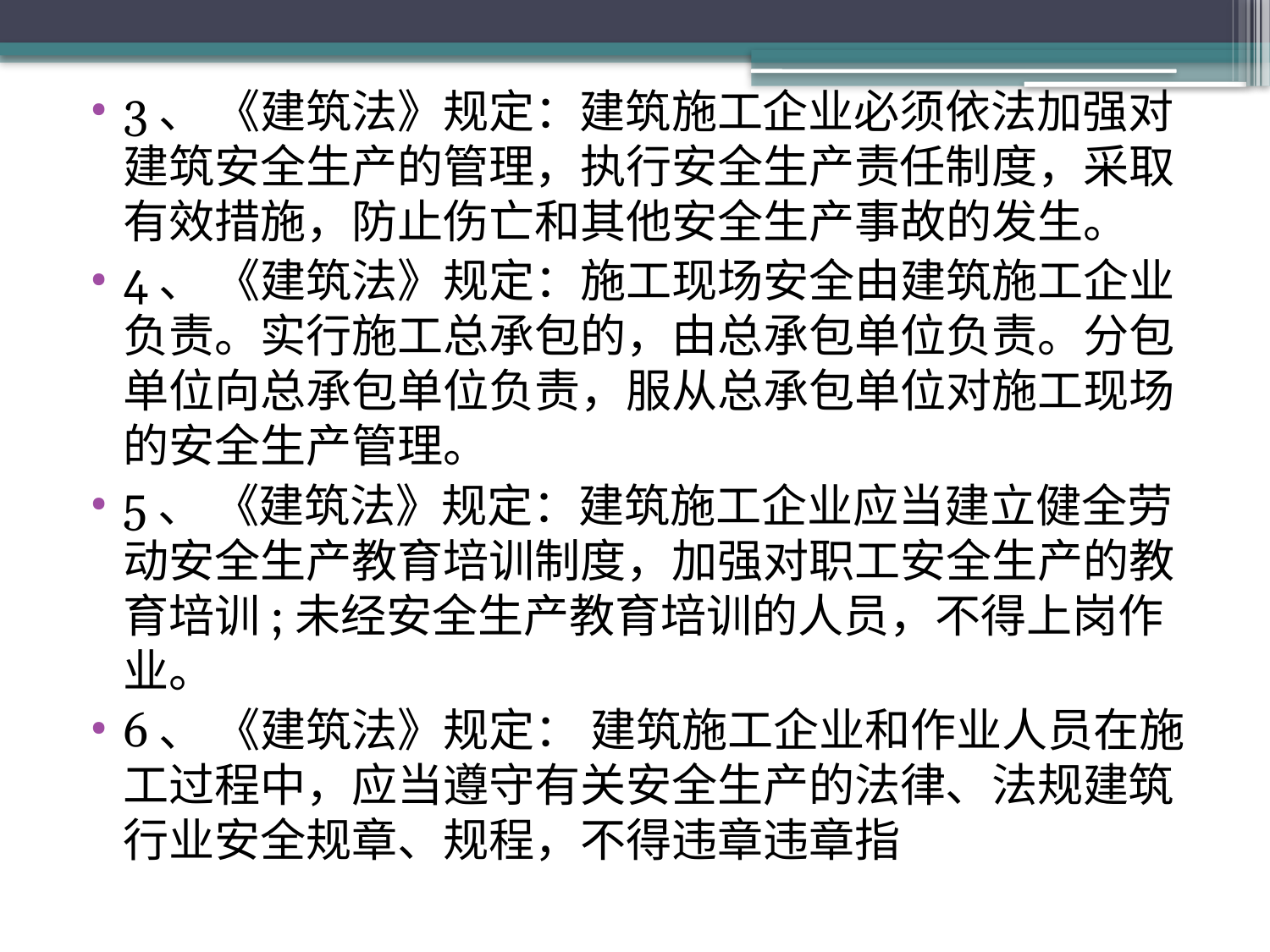

3、 《建筑法》规定：建筑施工企业必须依法加强对建筑安全生产的管理，执行安全生产责任制度，采取有效措施，防止伤亡和其他安全生产事故的发生。
4、 《建筑法》规定：施工现场安全由建筑施工企业负责。实行施工总承包的，由总承包单位负责。分包单位向总承包单位负责，服从总承包单位对施工现场的安全生产管理。
5、 《建筑法》规定：建筑施工企业应当建立健全劳动安全生产教育培训制度，加强对职工安全生产的教育培训;未经安全生产教育培训的人员，不得上岗作业。
6、 《建筑法》规定： 建筑施工企业和作业人员在施工过程中，应当遵守有关安全生产的法律、法规建筑行业安全规章、规程，不得违章违章指